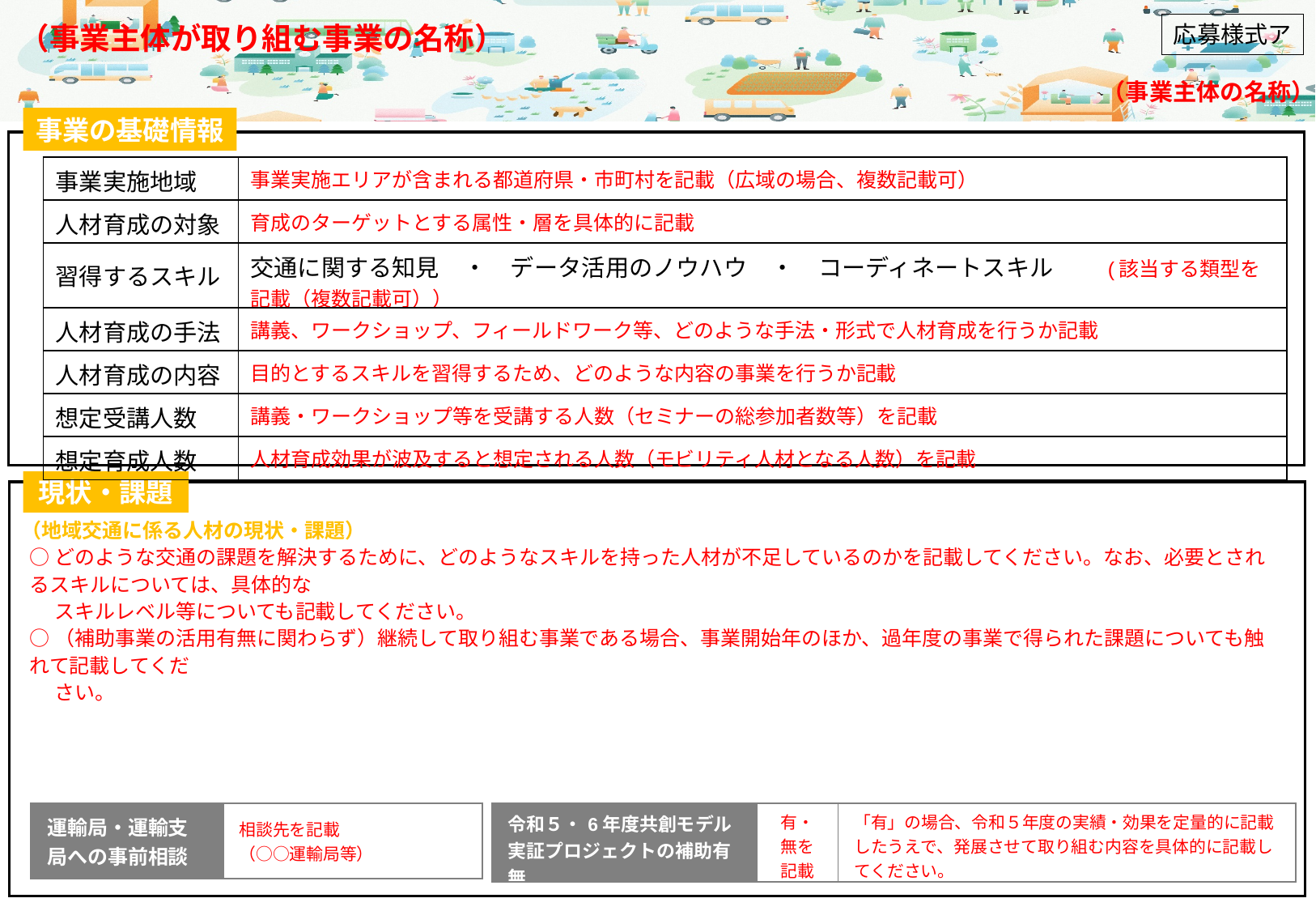

共創プラットフォームが取り組む事業の名称をカッコは削除し記載してください。
（次スライド以降、同様）
（事業主体が取り組む事業の名称）
応募様式ア
事業主体の名称をカッコは削除し、記載してください。（次スライド以降、同様）
応募様式イー１の「事業主体の名称」と一致させてください。

（事業主体の名称）
事業の基礎情報

様式内の説明文（赤字）は、記入に際し削除してください。
書式やフォントサイズは変更せず、黒字で記入すること。（次スライド以降、同様）
| 事業実施地域 | 事業実施エリアが含まれる都道府県・市町村を記載（広域の場合、複数記載可） |
| --- | --- |
| 人材育成の対象 | 育成のターゲットとする属性・層を具体的に記載 |
| 習得するスキル | 交通に関する知見　・　データ活用のノウハウ　・　コーディネートスキル　　(該当する類型を記載（複数記載可）） |
| 人材育成の手法 | 講義、ワークショップ、フィールドワーク等、どのような手法・形式で人材育成を行うか記載 |
| 人材育成の内容 | 目的とするスキルを習得するため、どのような内容の事業を行うか記載 |
| 想定受講人数 | 講義・ワークショップ等を受講する人数（セミナーの総参加者数等）を記載 |
| 想定育成人数 | 人材育成効果が波及すると想定される人数（モビリティ人材となる人数）を記載 |
現状・課題

（地域交通に係る人材の現状・課題）

○どのような交通の課題を解決するために、どのようなスキルを持った人材が不足しているのかを記載してください。なお、必要とされるスキルについては、具体的な
　 スキルレベル等についても記載してください。
○（補助事業の活用有無に関わらず）継続して取り組む事業である場合、事業開始年のほか、過年度の事業で得られた課題についても触れて記載してくだ
　 さい。
| 運輸局・運輸支局への事前相談 | 相談先を記載 （○○運輸局等） |
| --- | --- |
| 令和５・6年度共創モデル 実証プロジェクトの補助有無 | 有・無を記載 | 「有」の場合、令和５年度の実績・効果を定量的に記載したうえで、発展させて取り組む内容を具体的に記載してください。 |
| --- | --- | --- |